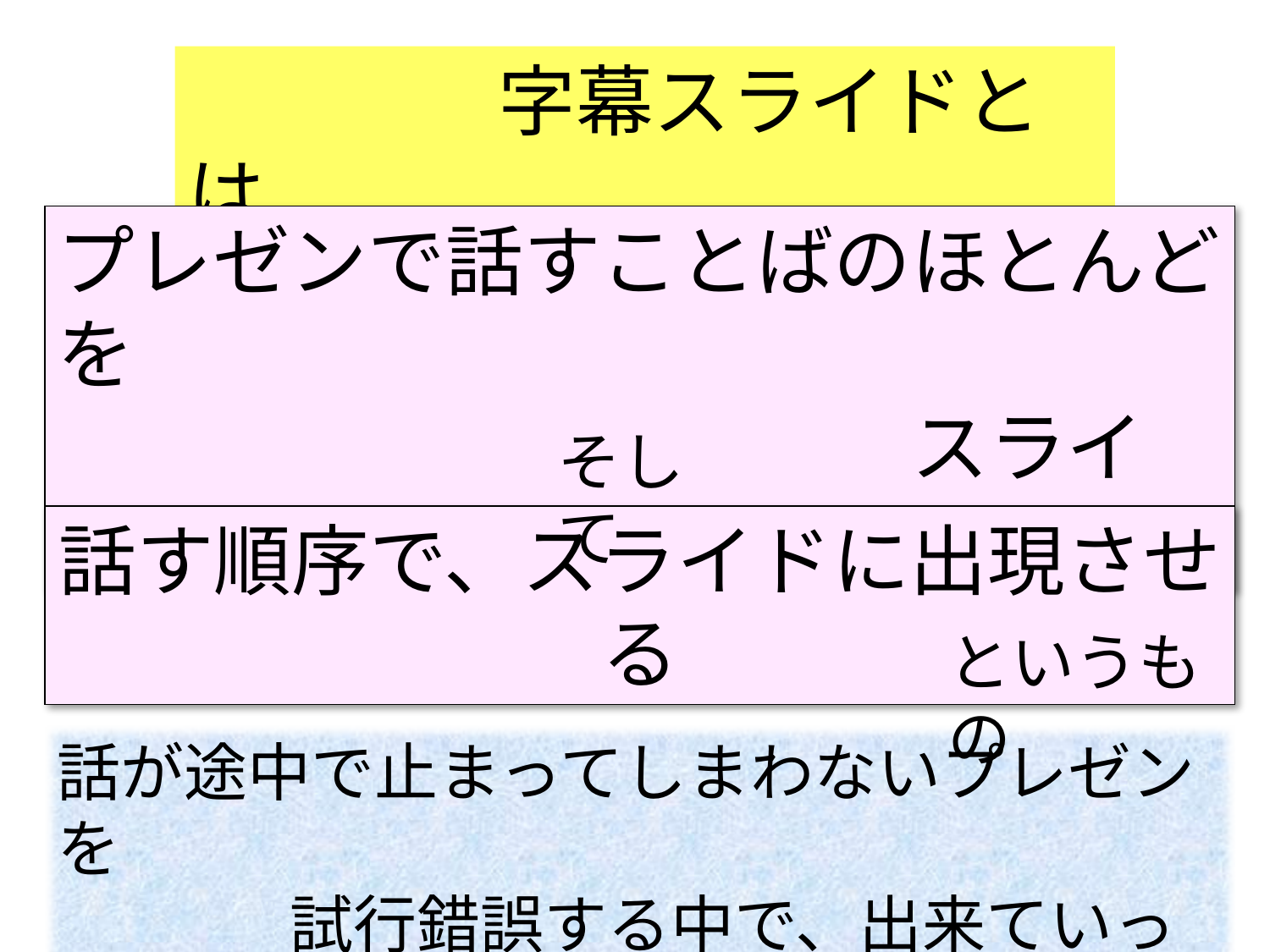

字幕スライドとは
プレゼンで話すことばのほとんどを
　　　　　　　　　　　スライドにのせる
そして
話す順序で、スライドに出現させる
というもの
話が途中で止まってしまわないプレゼンを
　　　　試行錯誤する中で、出来ていったもの